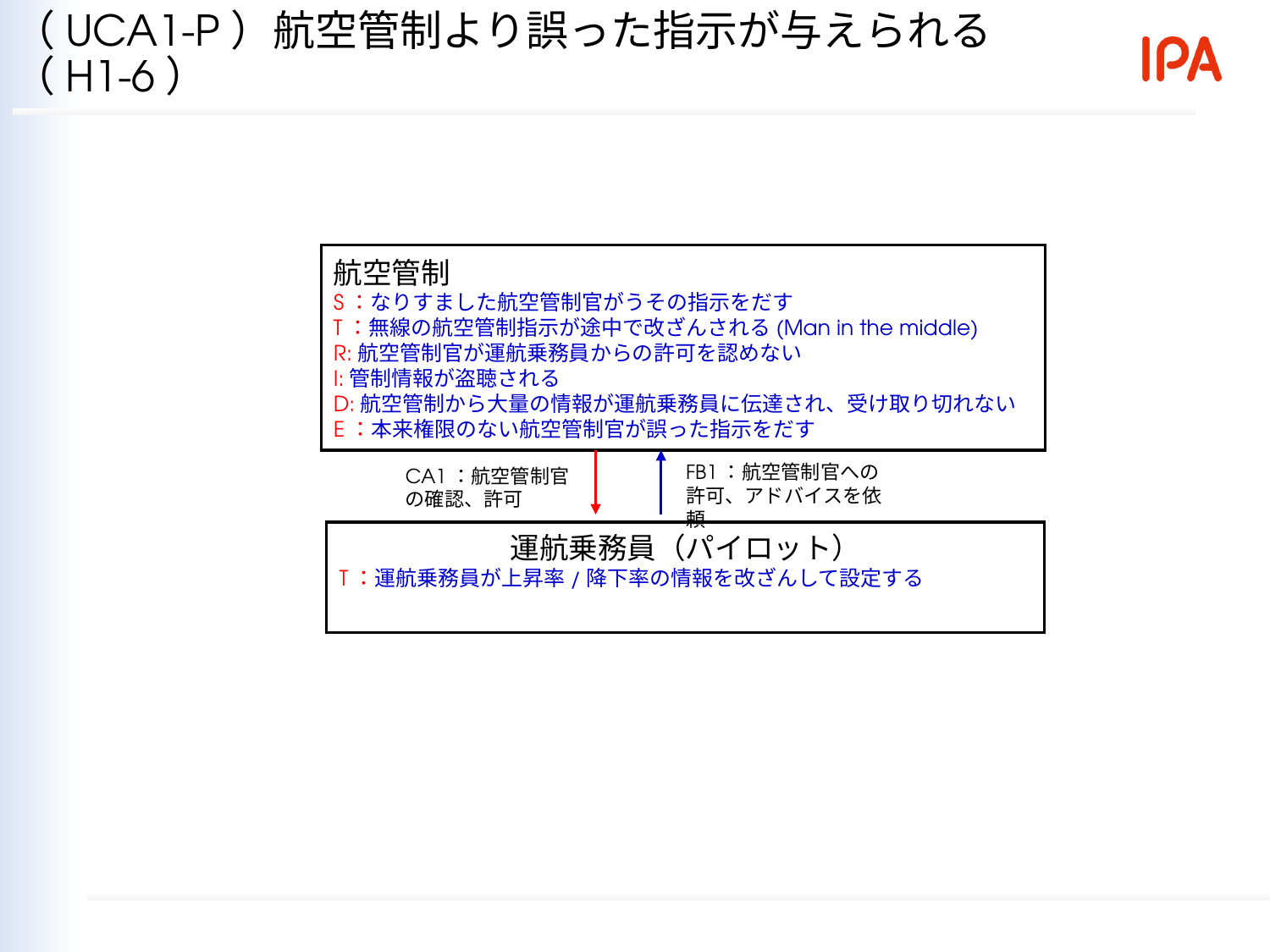

（UCA1-P）航空管制より誤った指示が与えられる（H1-6）
航空管制
S：なりすました航空管制官がうその指示をだす
T：無線の航空管制指示が途中で改ざんされる(Man in the middle)
R:航空管制官が運航乗務員からの許可を認めない
I:管制情報が盗聴される
D:航空管制から大量の情報が運航乗務員に伝達され、受け取り切れない
E：本来権限のない航空管制官が誤った指示をだす
FB1：航空管制官への許可、アドバイスを依頼
CA1：航空管制官の確認、許可
運航乗務員（パイロット）
T：運航乗務員が上昇率/降下率の情報を改ざんして設定する